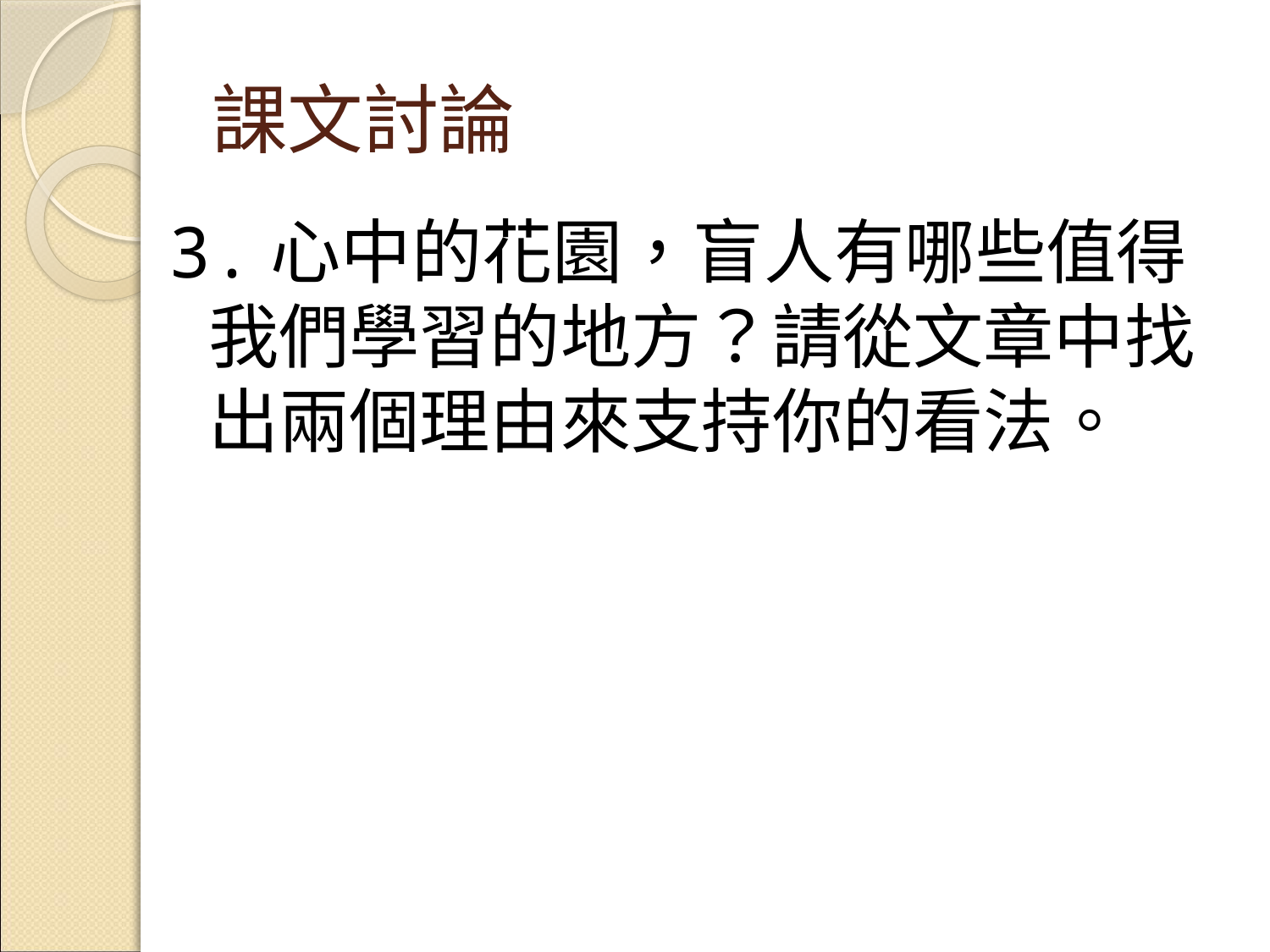

課文討論
3.心中的花園，盲人有哪些值得我們學習的地方？請從文章中找出兩個理由來支持你的看法。